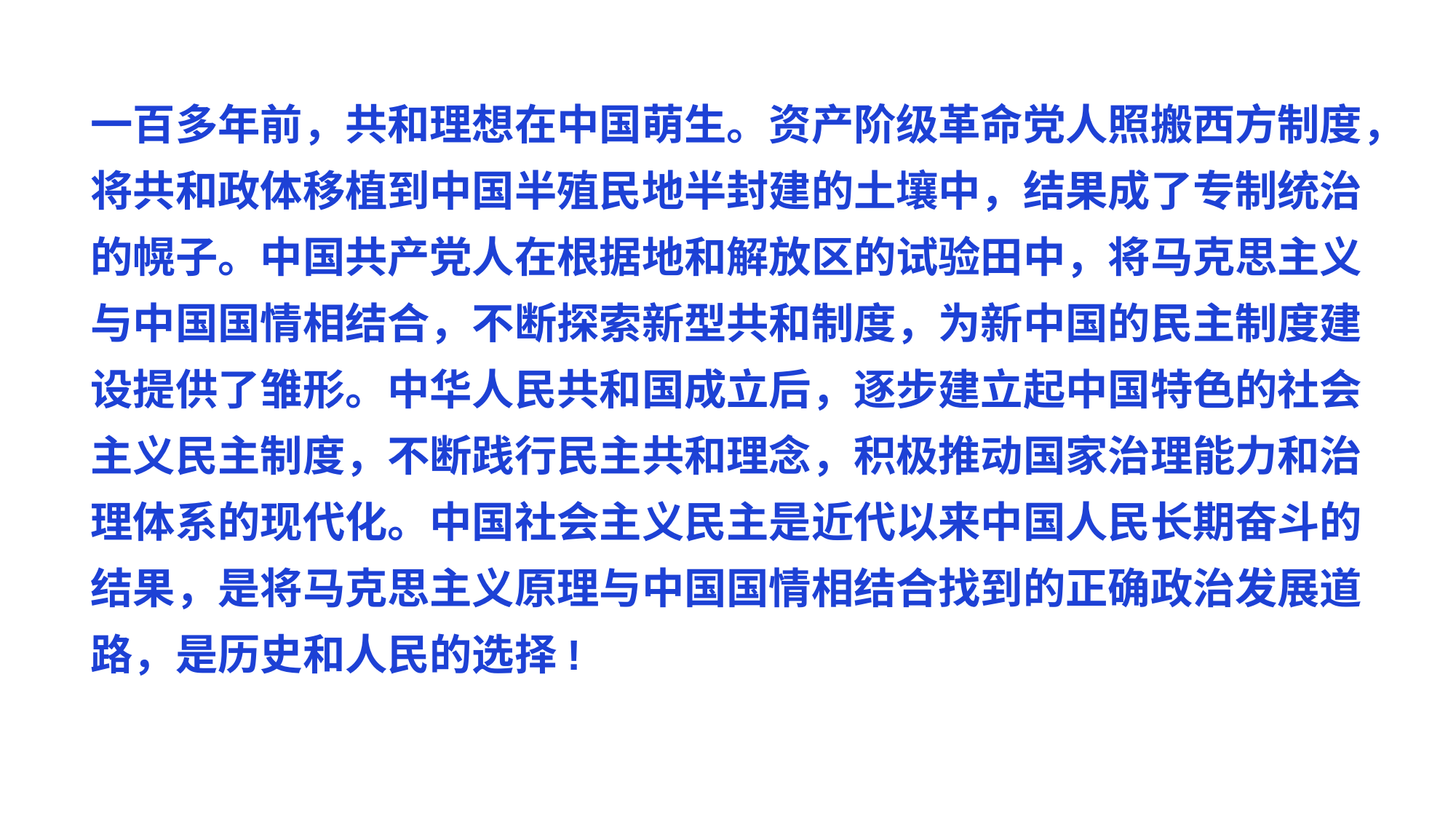

一百多年前，共和理想在中国萌生。资产阶级革命党人照搬西方制度，将共和政体移植到中国半殖民地半封建的土壤中，结果成了专制统治的幌子。中国共产党人在根据地和解放区的试验田中，将马克思主义与中国国情相结合，不断探索新型共和制度，为新中国的民主制度建设提供了雏形。中华人民共和国成立后，逐步建立起中国特色的社会主义民主制度，不断践行民主共和理念，积极推动国家治理能力和治理体系的现代化。中国社会主义民主是近代以来中国人民长期奋斗的结果，是将马克思主义原理与中国国情相结合找到的正确政治发展道路，是历史和人民的选择!